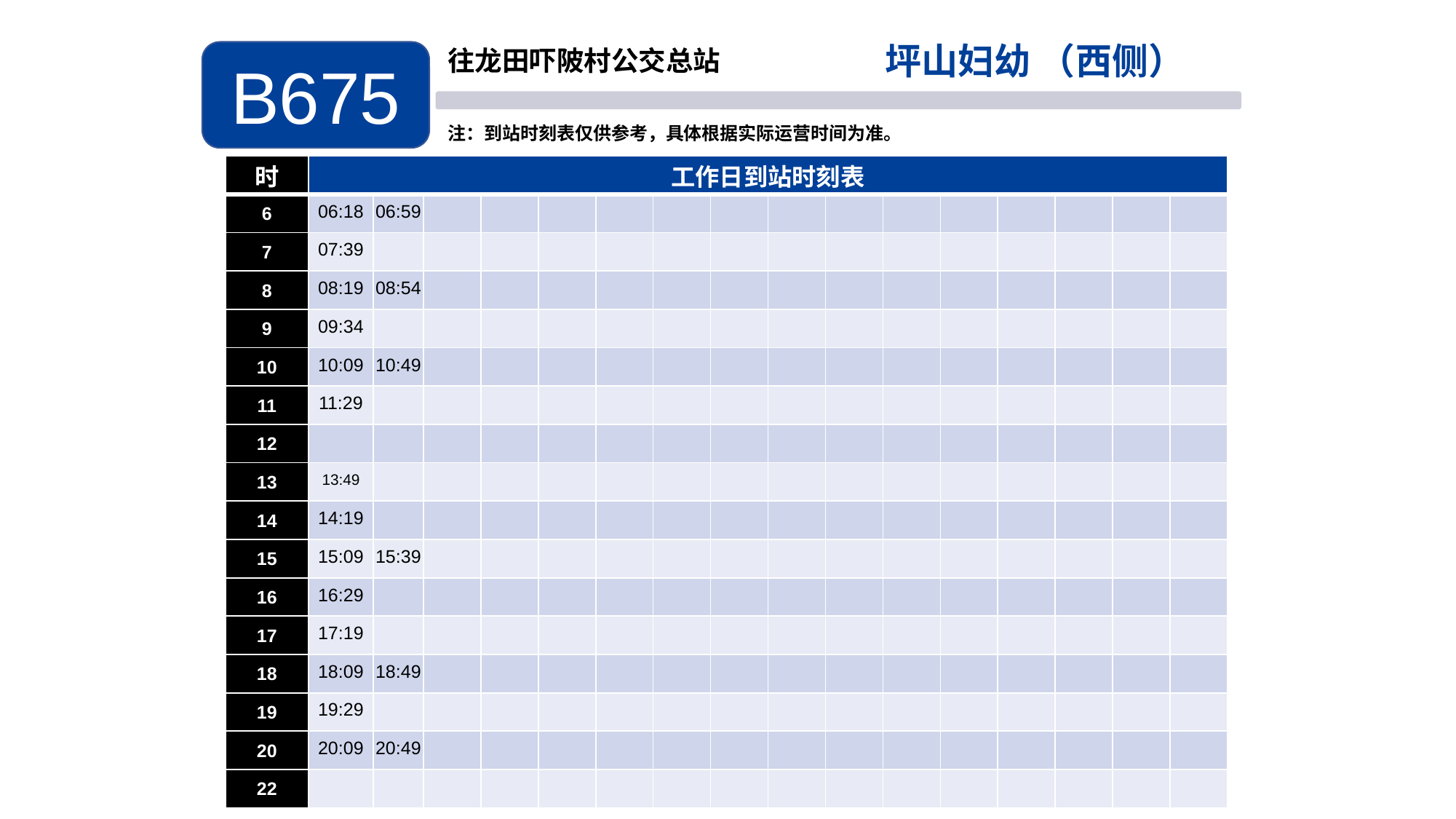

坪山妇幼 （西侧）
B675
往龙田吓陂村公交总站

注：到站时刻表仅供参考，具体根据实际运营时间为准。
| 时 | 工作日到站时刻表 |  |  |  |  |  |  |  |  |  |  |  |  |  |  |  |
| --- | --- | --- | --- | --- | --- | --- | --- | --- | --- | --- | --- | --- | --- | --- | --- | --- |
| 6 | 06:18 | 06:59 |  |  |  |  |  |  |  |  |  |  |  |  |  |  |
| 7 | 07:39 |  |  |  |  |  |  |  |  |  |  |  |  |  |  |  |
| 8 | 08:19 | 08:54 |  |  |  |  |  |  |  |  |  |  |  |  |  |  |
| 9 | 09:34 |  |  |  |  |  |  |  |  |  |  |  |  |  |  |  |
| 10 | 10:09 | 10:49 |  |  |  |  |  |  |  |  |  |  |  |  |  |  |
| 11 | 11:29 |  |  |  |  |  |  |  |  |  |  |  |  |  |  |  |
| 12 |  |  |  |  |  |  |  |  |  |  |  |  |  |  |  |  |
| 13 | 13:49 |  |  |  |  |  |  |  |  |  |  |  |  |  |  |  |
| 14 | 14:19 |  |  |  |  |  |  |  |  |  |  |  |  |  |  |  |
| 15 | 15:09 | 15:39 |  |  |  |  |  |  |  |  |  |  |  |  |  |  |
| 16 | 16:29 |  |  |  |  |  |  |  |  |  |  |  |  |  |  |  |
| 17 | 17:19 |  |  |  |  |  |  |  |  |  |  |  |  |  |  |  |
| 18 | 18:09 | 18:49 |  |  |  |  |  |  |  |  |  |  |  |  |  |  |
| 19 | 19:29 |  |  |  |  |  |  |  |  |  |  |  |  |  |  |  |
| 20 | 20:09 | 20:49 |  |  |  |  |  |  |  |  |  |  |  |  |  |  |
| 22 |  |  |  |  |  |  |  |  |  |  |  |  |  |  |  |  |